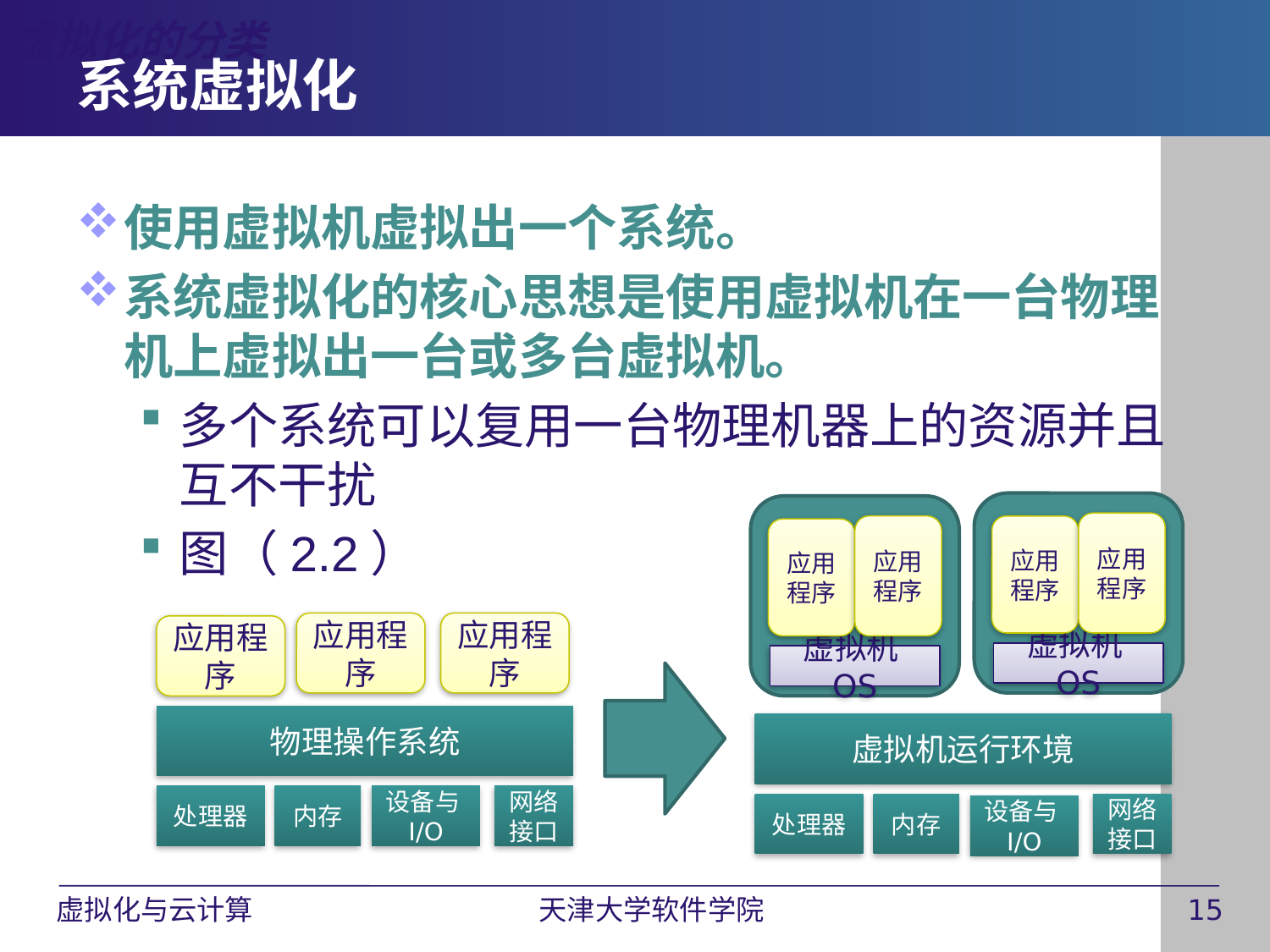

虚拟化的分类
# 系统虚拟化
使用虚拟机虚拟出一个系统。
系统虚拟化的核心思想是使用虚拟机在一台物理机上虚拟出一台或多台虚拟机。
多个系统可以复用一台物理机器上的资源并且互不干扰
图（2.2）

应用程序
应用程序
应用程序
应用程序
应用程序
应用程序
应用程序
虚拟机OS
虚拟机OS

物理操作系统
虚拟机运行环境
处理器
内存
设备与I/O
网络接口
处理器
内存
网络接口
设备与I/O